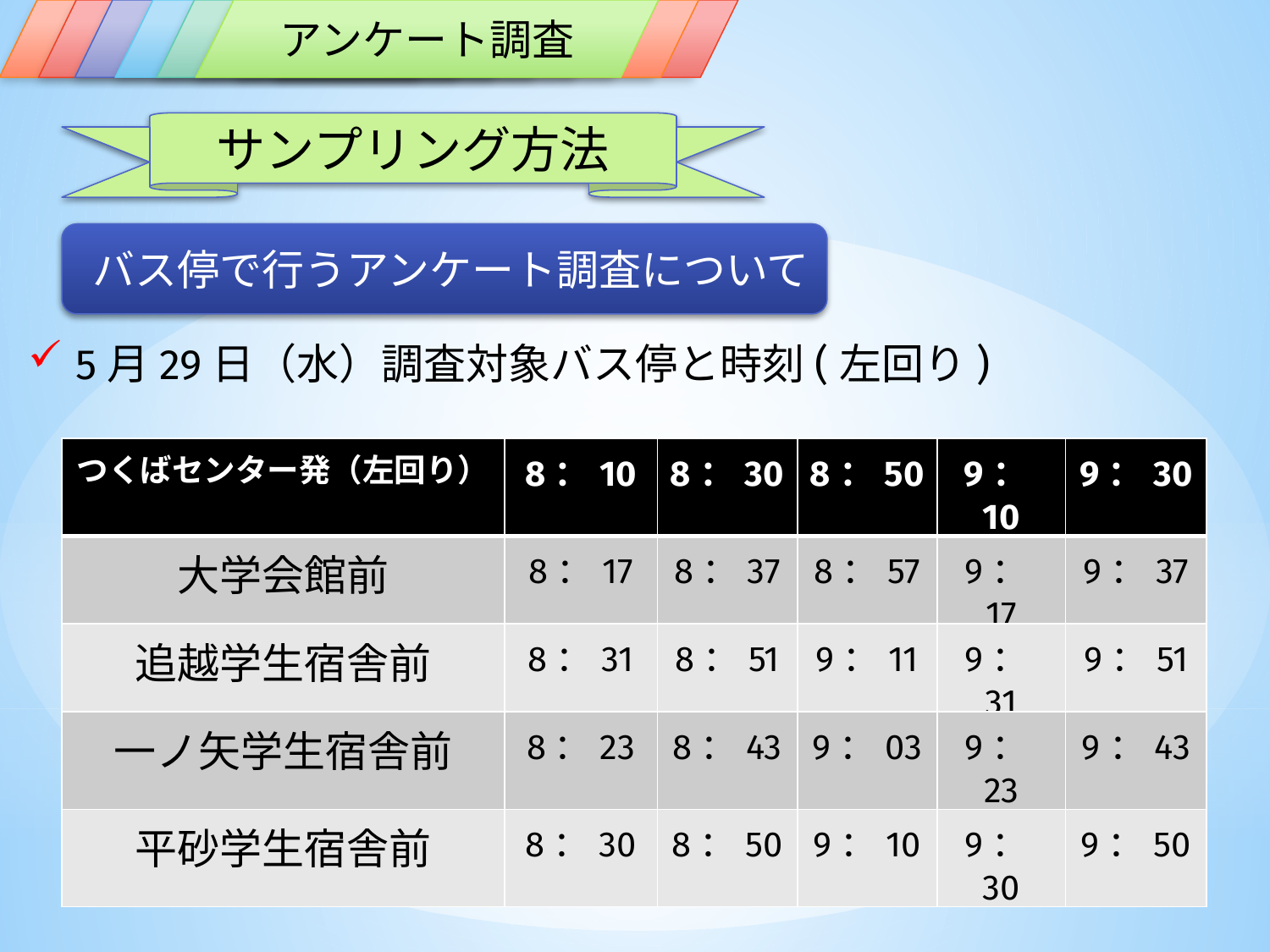

背景
問題提起
目標
現状
現地調査
アンケート調査
予備調査
参考文献

サンプリング方法

バス停で行うアンケート調査について
5月29日（水）調査対象バス停と時刻(左回り)
| つくばセンター発（左回り） | 8：10 | 8：30 | 8：50 | 9：10 | 9：30 |
| --- | --- | --- | --- | --- | --- |
| 大学会館前 | 8：17 | 8：37 | 8：57 | 9：17 | 9：37 |
| 追越学生宿舎前 | 8：31 | 8：51 | 9：11 | 9：31 | 9：51 |
| 一ノ矢学生宿舎前 | 8：23 | 8：43 | 9：03 | 9：23 | 9：43 |
| 平砂学生宿舎前 | 8：30 | 8：50 | 9：10 | 9：30 | 9：50 |